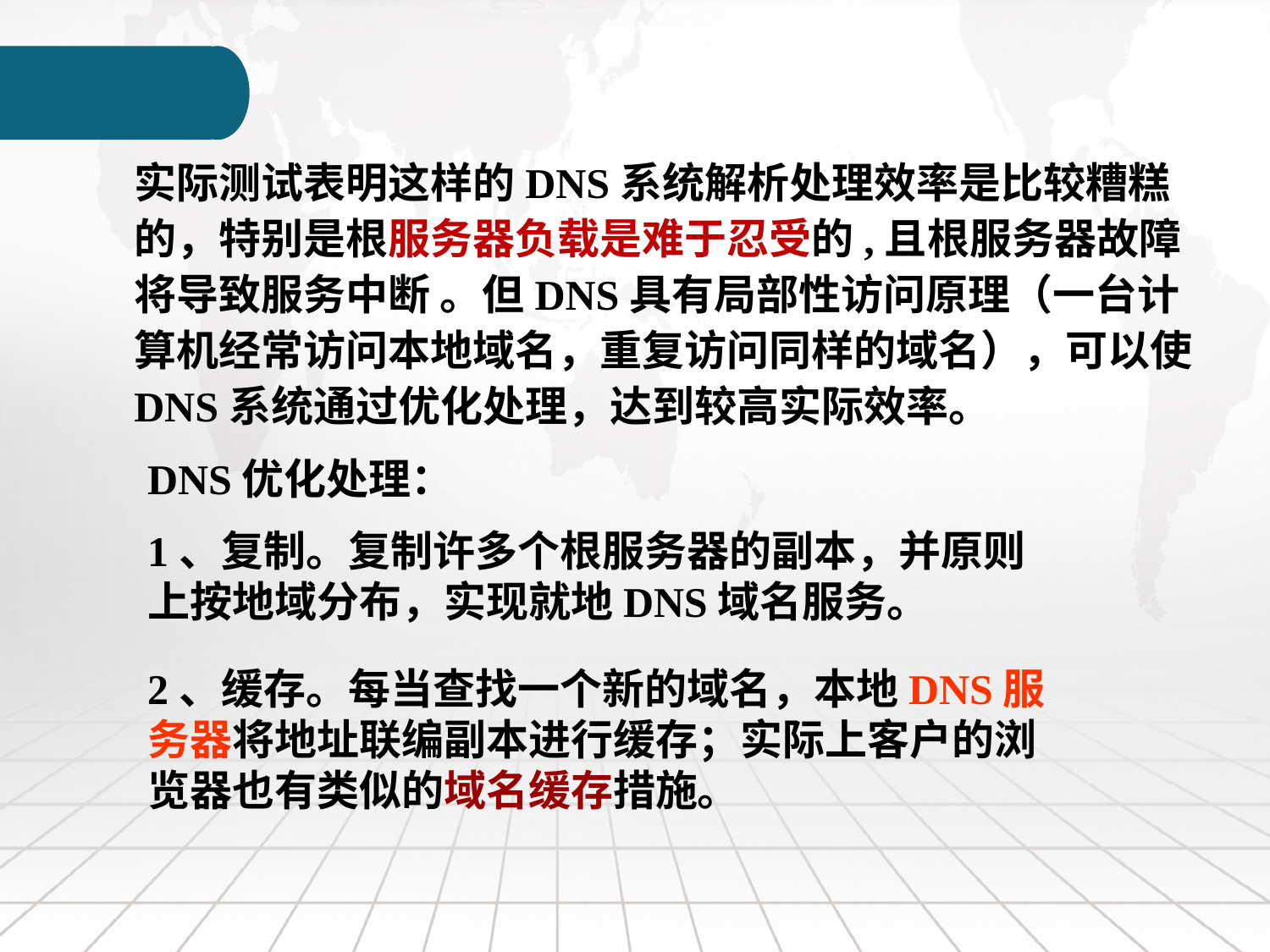

实际测试表明这样的DNS系统解析处理效率是比较糟糕的，特别是根服务器负载是难于忍受的,且根服务器故障将导致服务中断 。但DNS具有局部性访问原理（一台计算机经常访问本地域名，重复访问同样的域名），可以使DNS系统通过优化处理，达到较高实际效率。
DNS优化处理：
1、复制。复制许多个根服务器的副本，并原则上按地域分布，实现就地DNS域名服务。
2、缓存。每当查找一个新的域名，本地DNS服务器将地址联编副本进行缓存；实际上客户的浏览器也有类似的域名缓存措施。